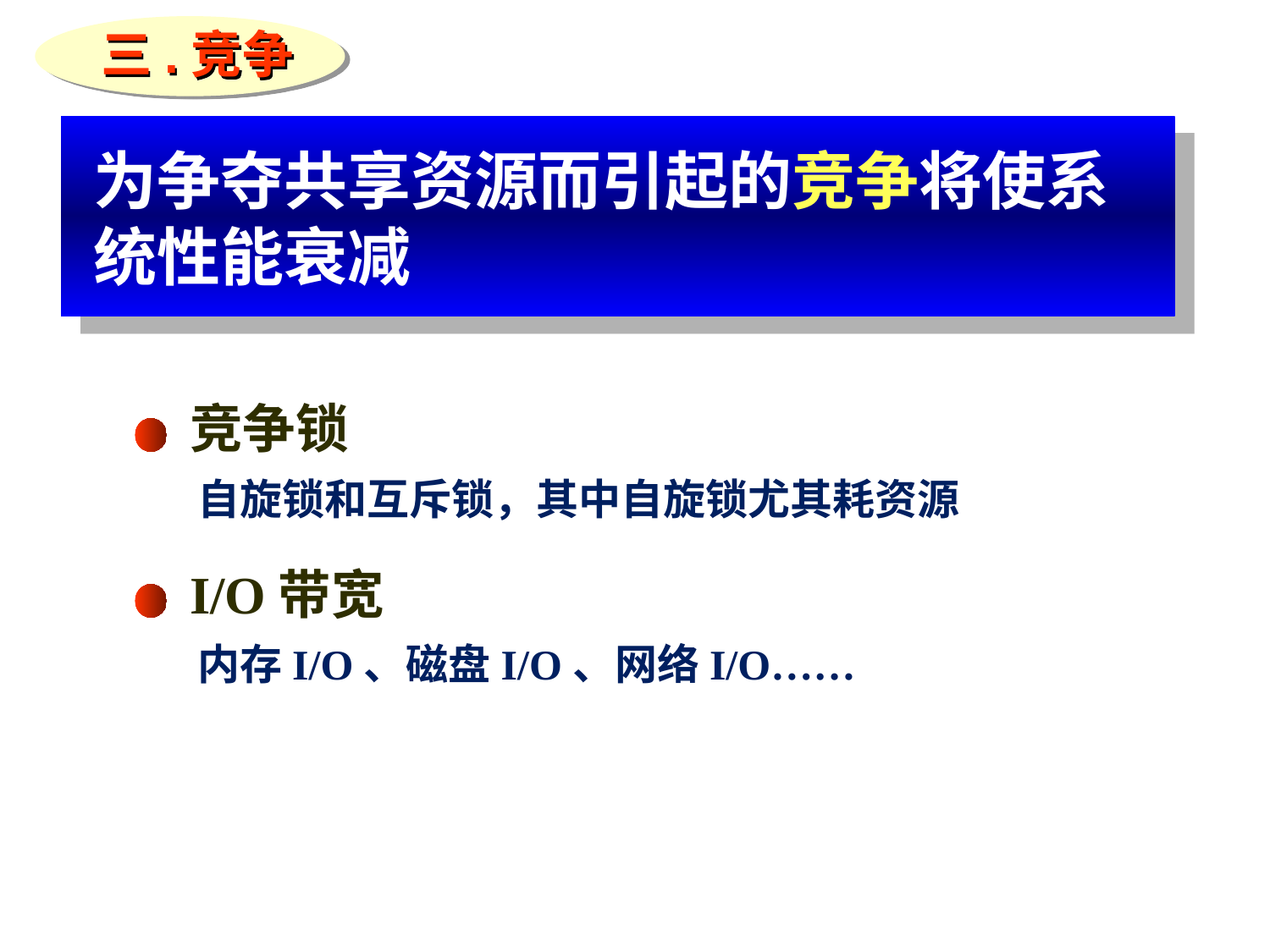

三.竞争

为争夺共享资源而引起的竞争将使系统性能衰减
竞争锁

自旋锁和互斥锁，其中自旋锁尤其耗资源
I/O带宽

内存I/O、磁盘I/O、网络I/O……